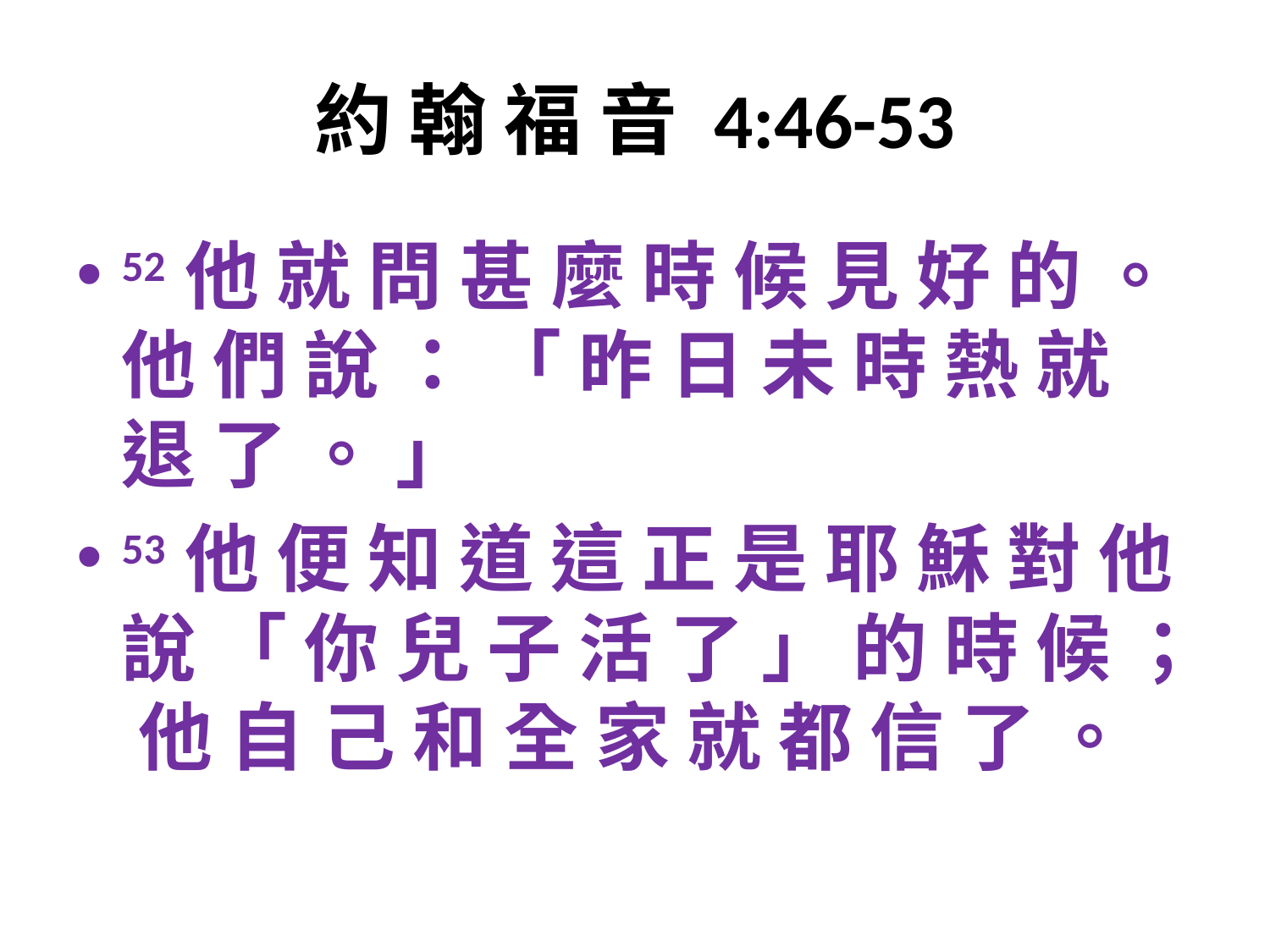

# 約 翰 福 音 4:46-53
52 他 就 問 甚 麼 時 候 見 好 的 。 他 們 說 ： 「 昨 日 未 時 熱 就 退 了 。 」
53 他 便 知 道 這 正 是 耶 穌 對 他 說 「 你 兒 子 活 了 」 的 時 候 ； 他 自 己 和 全 家 就 都 信 了 。